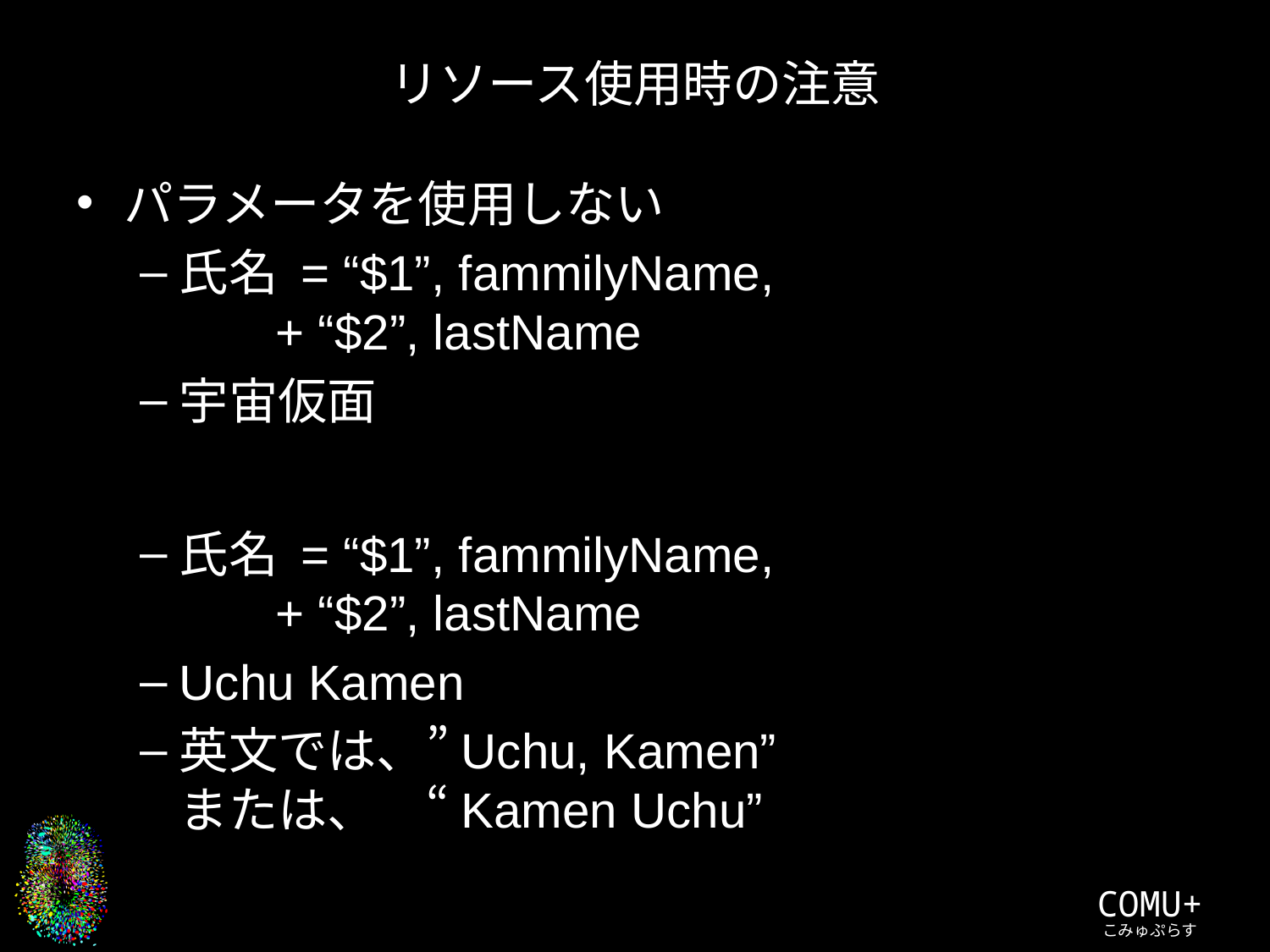

# リソース使用時の注意
パラメータを使用しない
氏名 = “$1”, fammilyName,
       + “$2”, lastName
宇宙仮面

氏名 = “$1”, fammilyName,
       + “$2”, lastName
Uchu Kamen
英文では、”Uchu, Kamen”
または、　“Kamen Uchu”